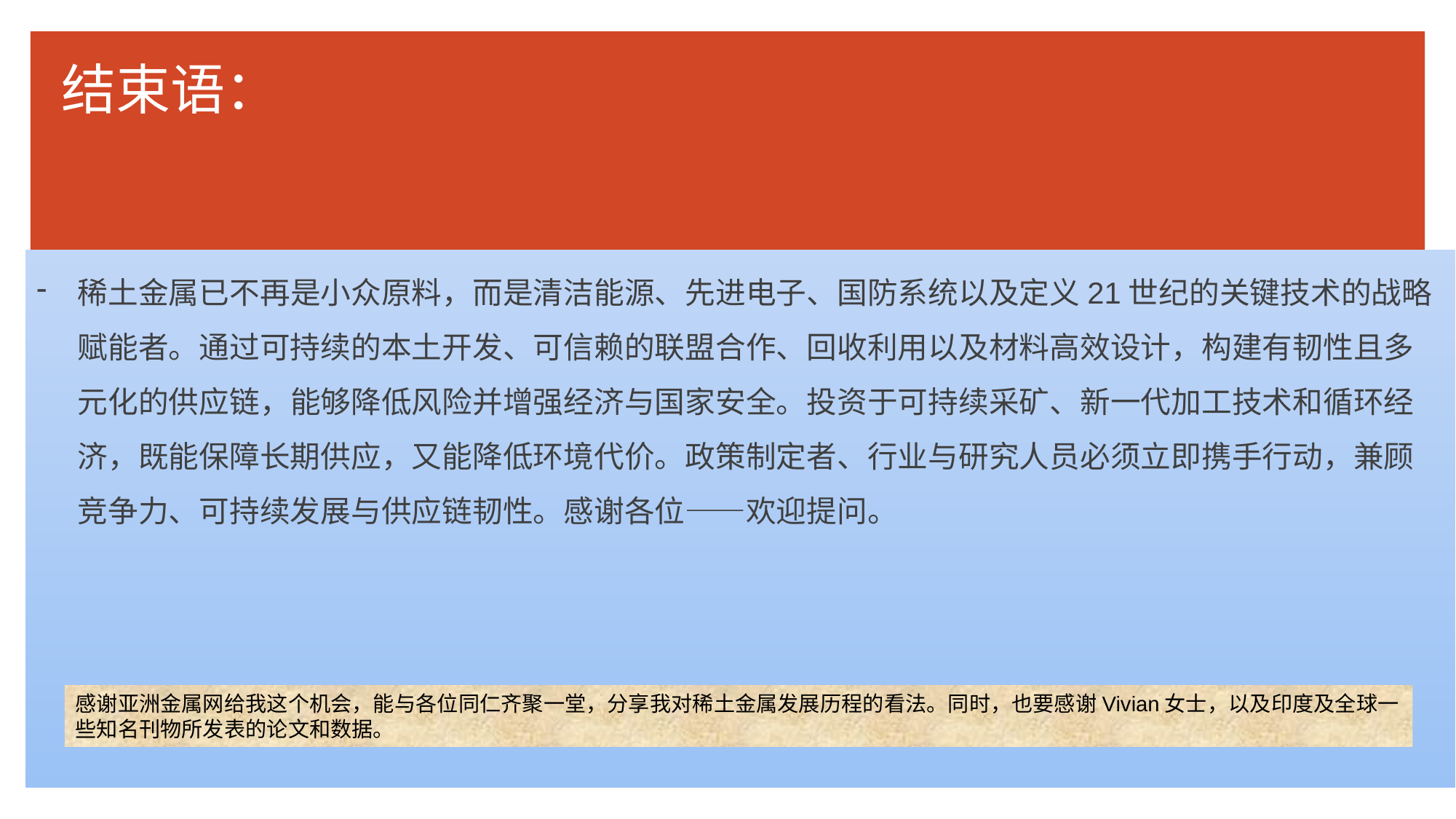

# 结束语：
稀土金属已不再是小众原料，而是清洁能源、先进电子、国防系统以及定义21世纪的关键技术的战略赋能者。通过可持续的本土开发、可信赖的联盟合作、回收利用以及材料高效设计，构建有韧性且多元化的供应链，能够降低风险并增强经济与国家安全。投资于可持续采矿、新一代加工技术和循环经济，既能保障长期供应，又能降低环境代价。政策制定者、行业与研究人员必须立即携手行动，兼顾竞争力、可持续发展与供应链韧性。感谢各位——欢迎提问。
感谢亚洲金属网给我这个机会，能与各位同仁齐聚一堂，分享我对稀土金属发展历程的看法。同时，也要感谢Vivian女士，以及印度及全球一些知名刊物所发表的论文和数据。